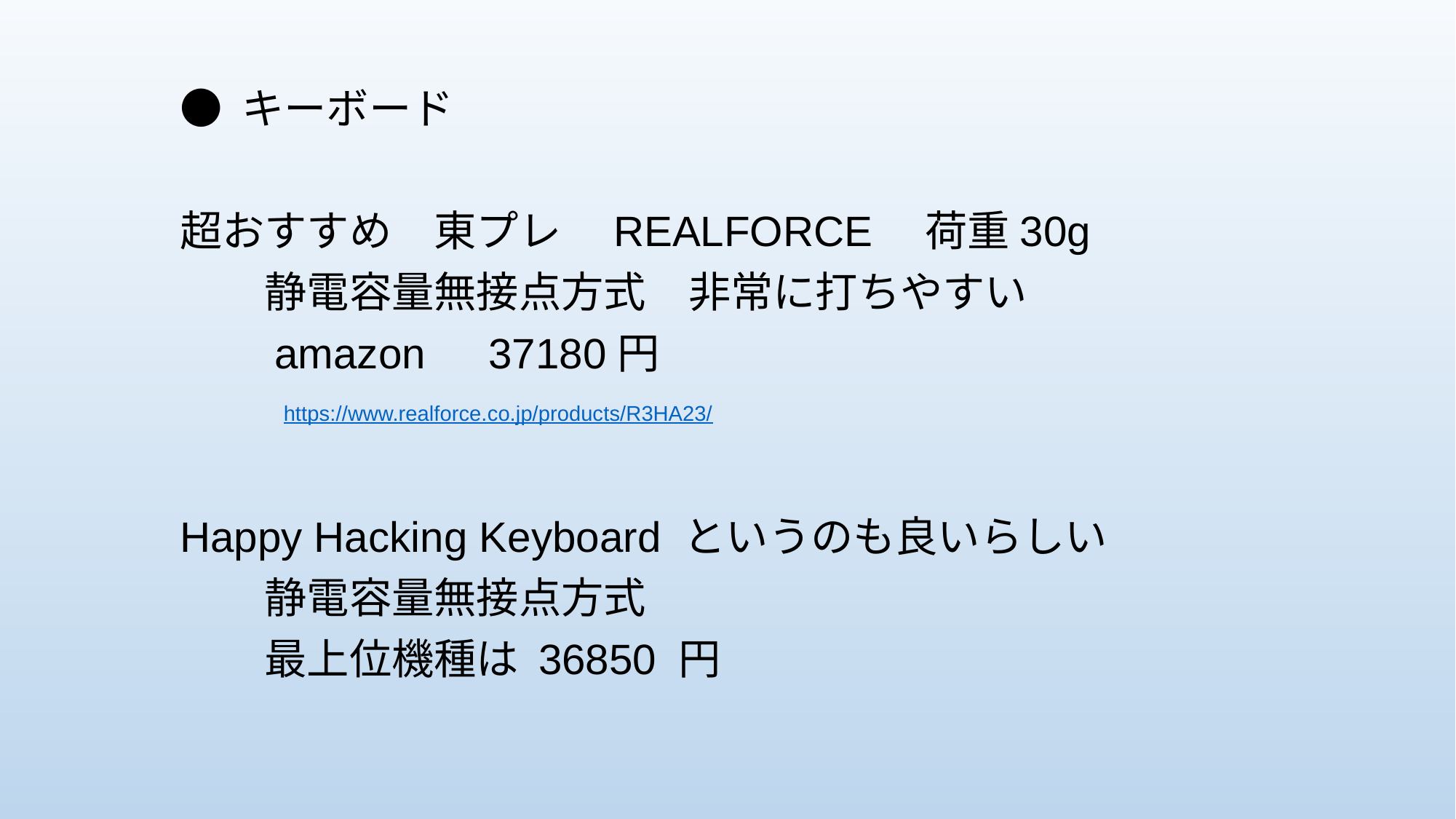

● キーボード

超おすすめ　東プレ　REALFORCE　荷重30g
　　静電容量無接点方式　非常に打ちやすい
　　amazon　37180円

Happy Hacking Keyboard というのも良いらしい
　　静電容量無接点方式
　　最上位機種は 36850 円
https://www.realforce.co.jp/products/R3HA23/